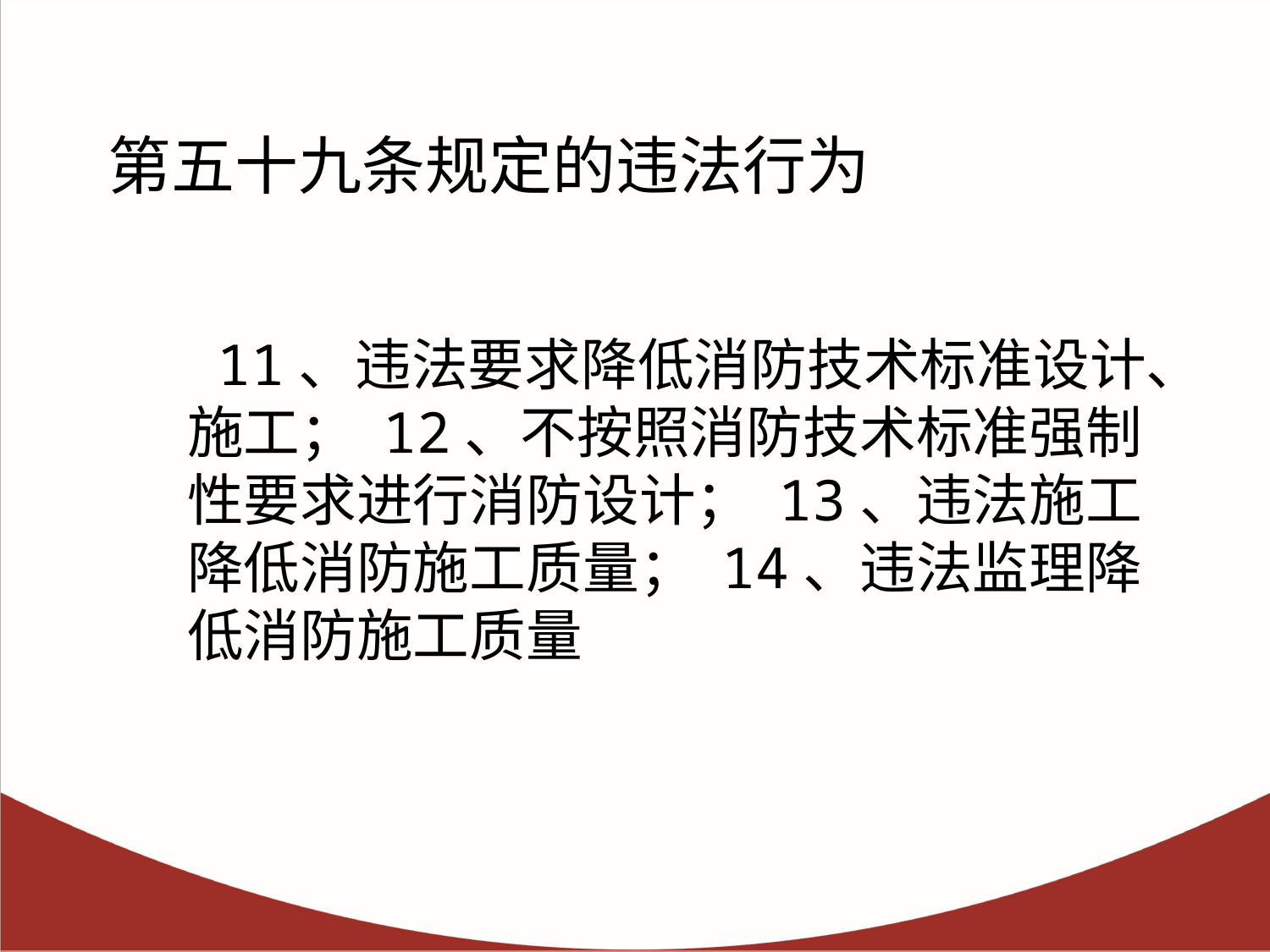

# 第五十九条规定的违法行为
       11、违法要求降低消防技术标准设计、施工； 12、不按照消防技术标准强制性要求进行消防设计； 13、违法施工降低消防施工质量； 14、违法监理降低消防施工质量